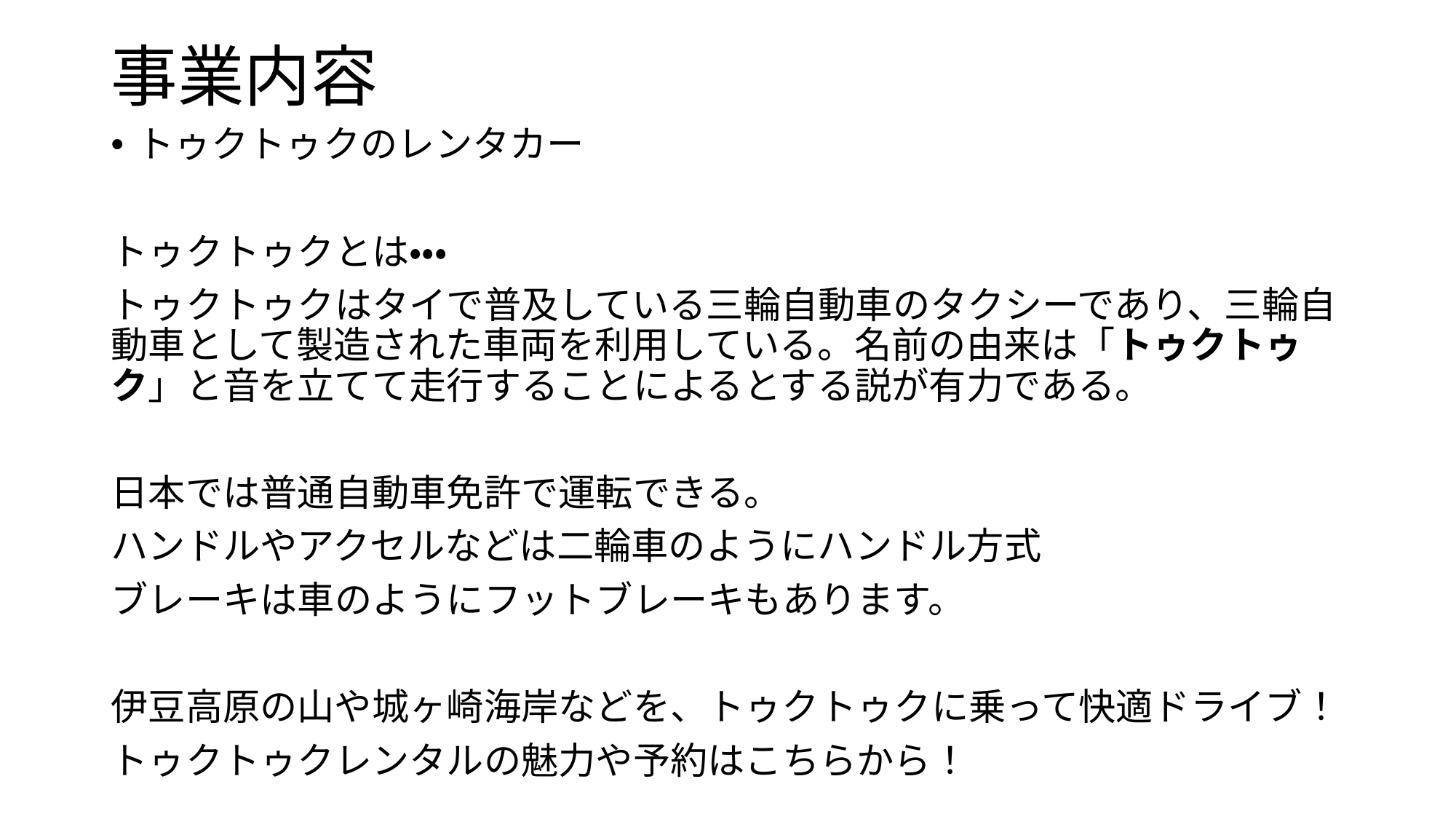

# 事業内容
トゥクトゥクのレンタカー

トゥクトゥクとは・・・
トゥクトゥクはタイで普及している三輪自動車のタクシーであり、三輪自動車として製造された車両を利用している。名前の由来は「トゥクトゥク」と音を立てて走行することによるとする説が有力である。

日本では普通自動車免許で運転できる。
ハンドルやアクセルなどは二輪車のようにハンドル方式
ブレーキは車のようにフットブレーキもあります。

伊豆高原の山や城ヶ崎海岸などを、トゥクトゥクに乗って快適ドライブ！
トゥクトゥクレンタルの魅力や予約はこちらから！